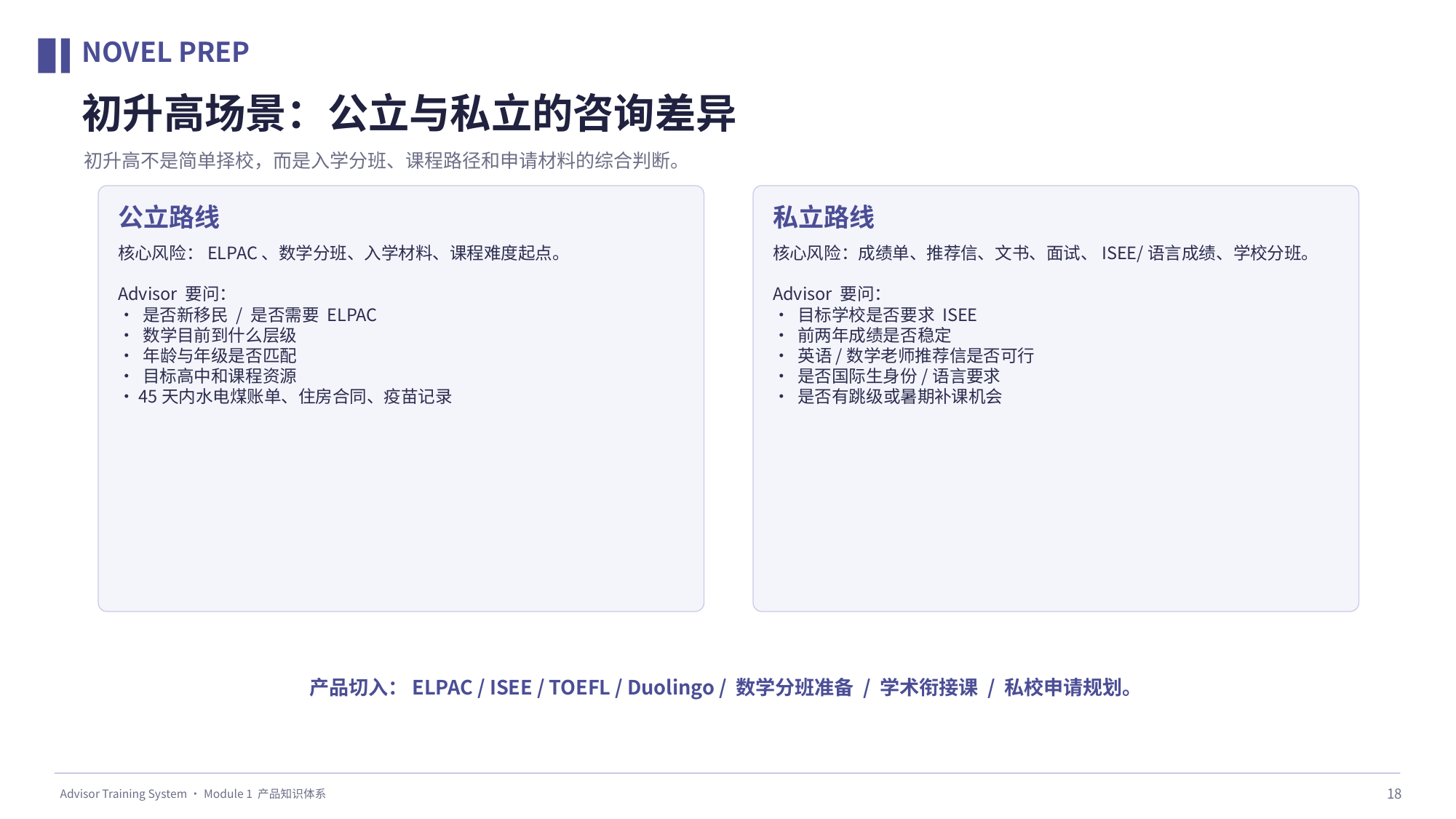

NOVEL PREP

初升高场景：公立与私立的咨询差异
初升高不是简单择校，而是入学分班、课程路径和申请材料的综合判断。

公立路线
私立路线
核心风险：ELPAC、数学分班、入学材料、课程难度起点。

Advisor 要问：
• 是否新移民 / 是否需要 ELPAC
• 数学目前到什么层级
• 年龄与年级是否匹配
• 目标高中和课程资源
• 45天内水电煤账单、住房合同、疫苗记录
核心风险：成绩单、推荐信、文书、面试、ISEE/语言成绩、学校分班。

Advisor 要问：
• 目标学校是否要求 ISEE
• 前两年成绩是否稳定
• 英语/数学老师推荐信是否可行
• 是否国际生身份/语言要求
• 是否有跳级或暑期补课机会
产品切入：ELPAC / ISEE / TOEFL / Duolingo / 数学分班准备 / 学术衔接课 / 私校申请规划。

18
Advisor Training System · Module 1 产品知识体系